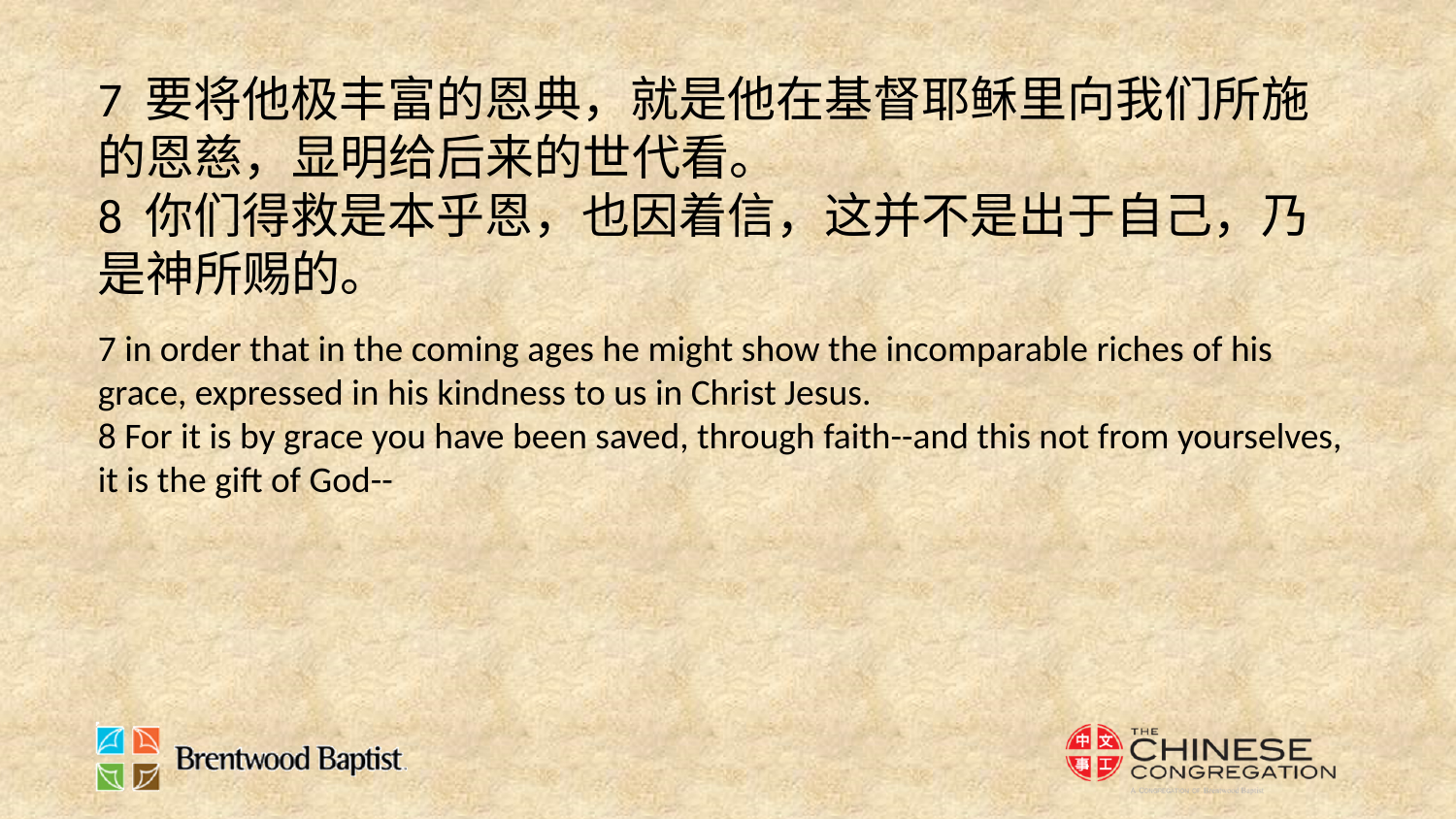

7 要将他极丰富的恩典，就是他在基督耶稣里向我们所施的恩慈，显明给后来的世代看。
8 你们得救是本乎恩，也因着信，这并不是出于自己，乃是神所赐的。

7 in order that in the coming ages he might show the incomparable riches of his grace, expressed in his kindness to us in Christ Jesus.
8 For it is by grace you have been saved, through faith--and this not from yourselves, it is the gift of God--